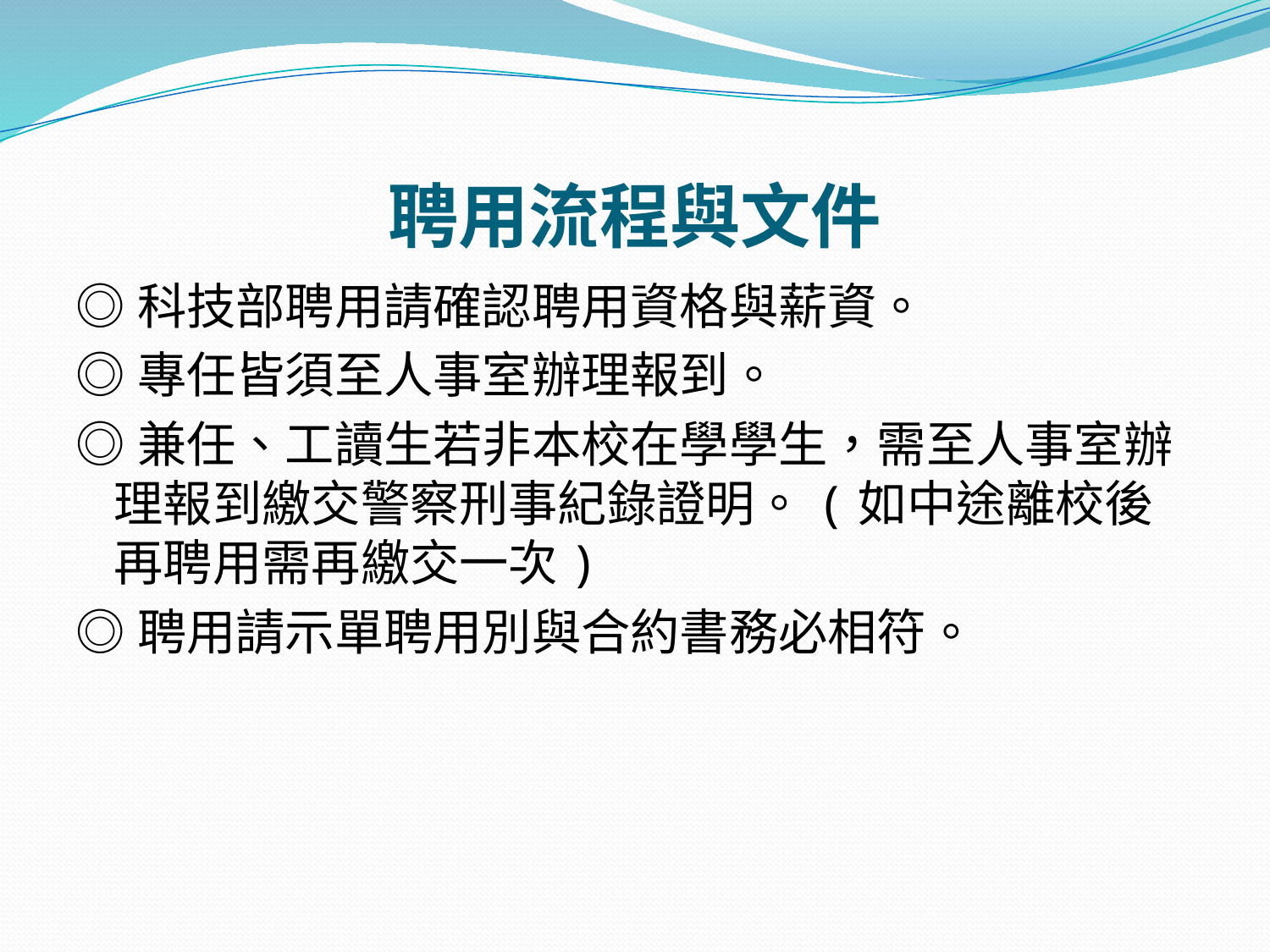

# 聘用流程與文件
◎科技部聘用請確認聘用資格與薪資。
◎專任皆須至人事室辦理報到。
◎兼任、工讀生若非本校在學學生，需至人事室辦理報到繳交警察刑事紀錄證明。(如中途離校後再聘用需再繳交一次)
◎聘用請示單聘用別與合約書務必相符。